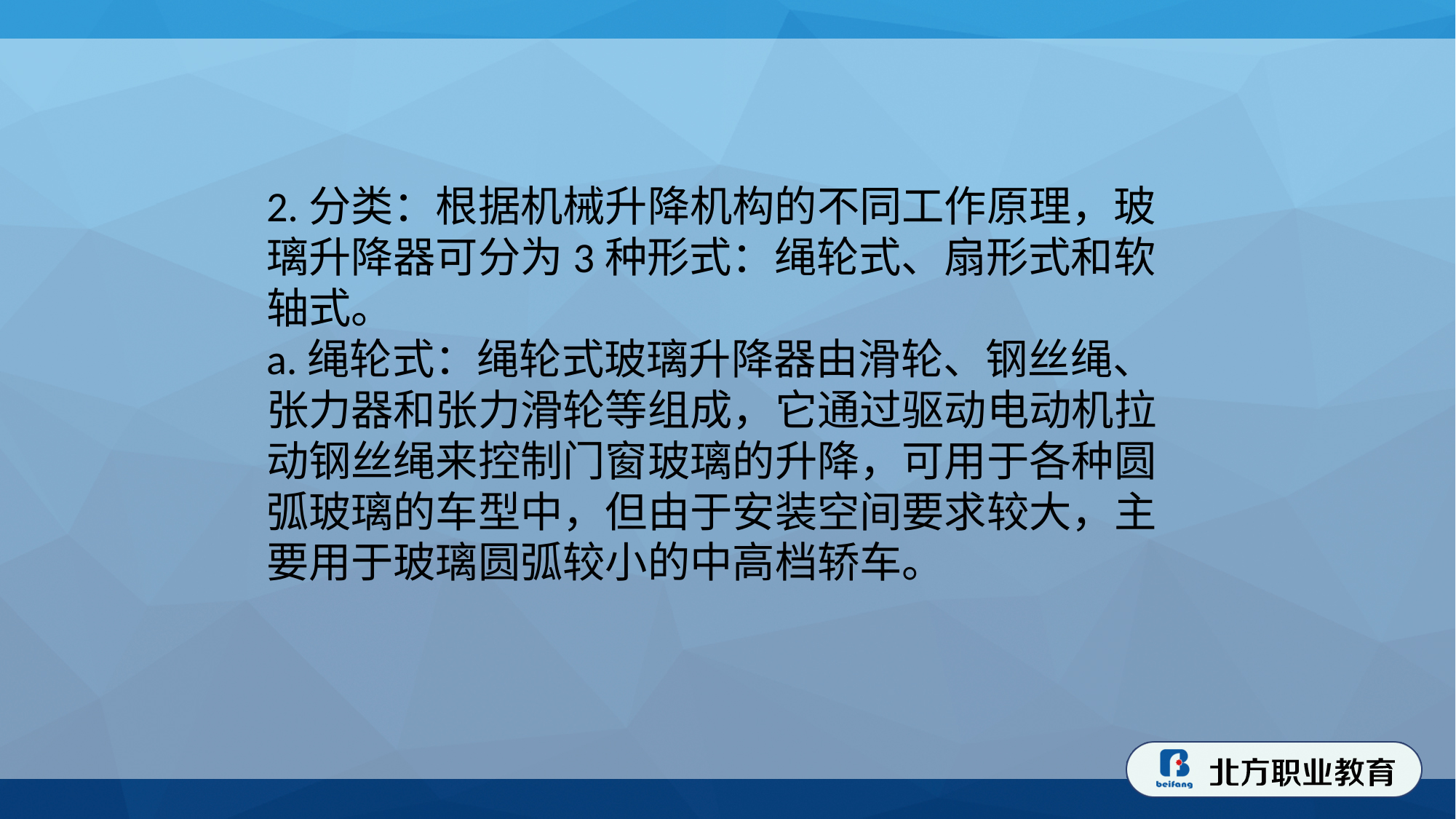

2.分类：根据机械升降机构的不同工作原理，玻璃升降器可分为3种形式：绳轮式、扇形式和软轴式。
a.绳轮式：绳轮式玻璃升降器由滑轮、钢丝绳、张力器和张力滑轮等组成，它通过驱动电动机拉动钢丝绳来控制门窗玻璃的升降，可用于各种圆弧玻璃的车型中，但由于安装空间要求较大，主要用于玻璃圆弧较小的中高档轿车。